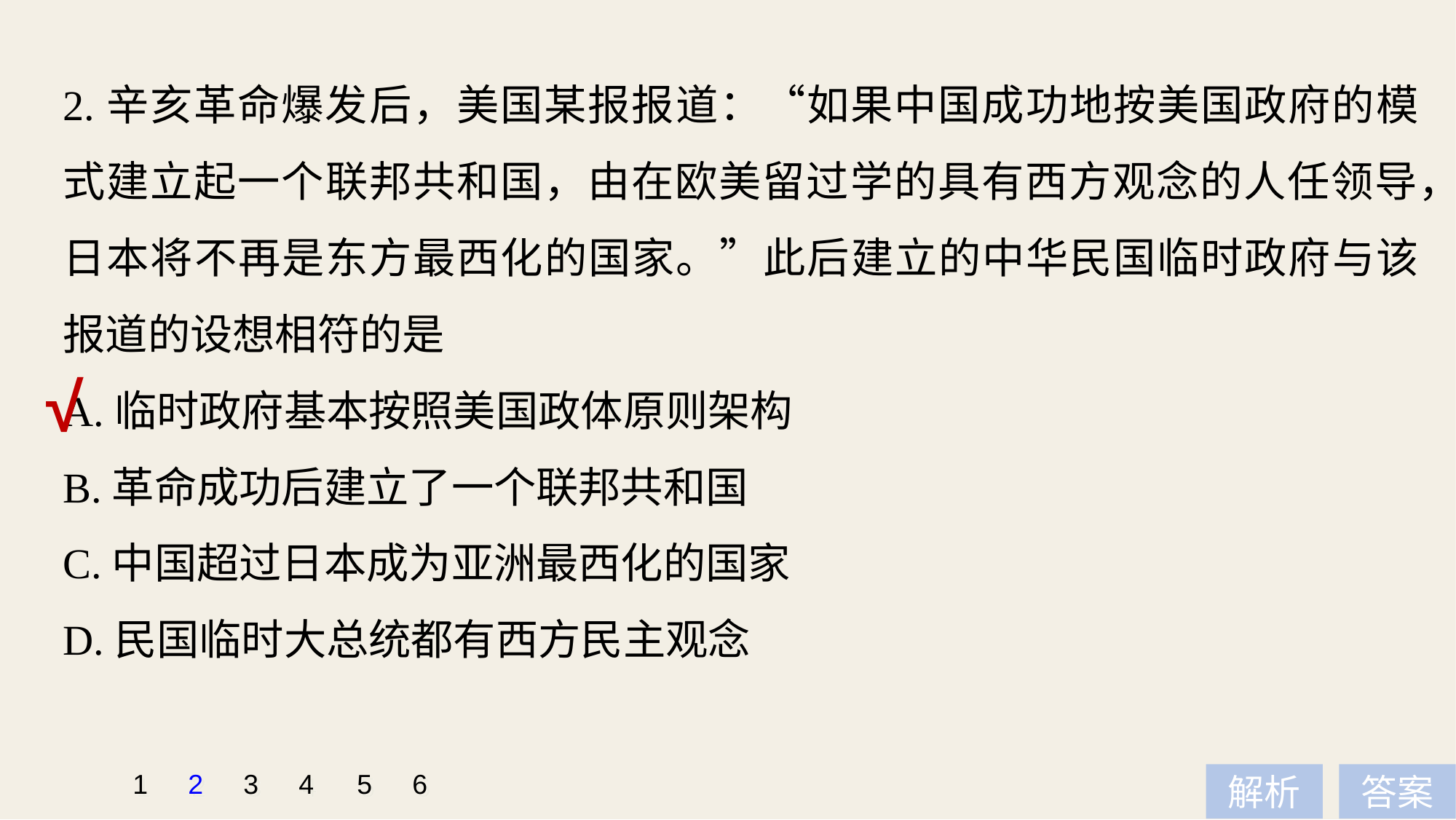

2.辛亥革命爆发后，美国某报报道：“如果中国成功地按美国政府的模式建立起一个联邦共和国，由在欧美留过学的具有西方观念的人任领导，日本将不再是东方最西化的国家。”此后建立的中华民国临时政府与该报道的设想相符的是
A.临时政府基本按照美国政体原则架构
B.革命成功后建立了一个联邦共和国
C.中国超过日本成为亚洲最西化的国家
D.民国临时大总统都有西方民主观念
√
1
2
3
4
5
6
解析
答案